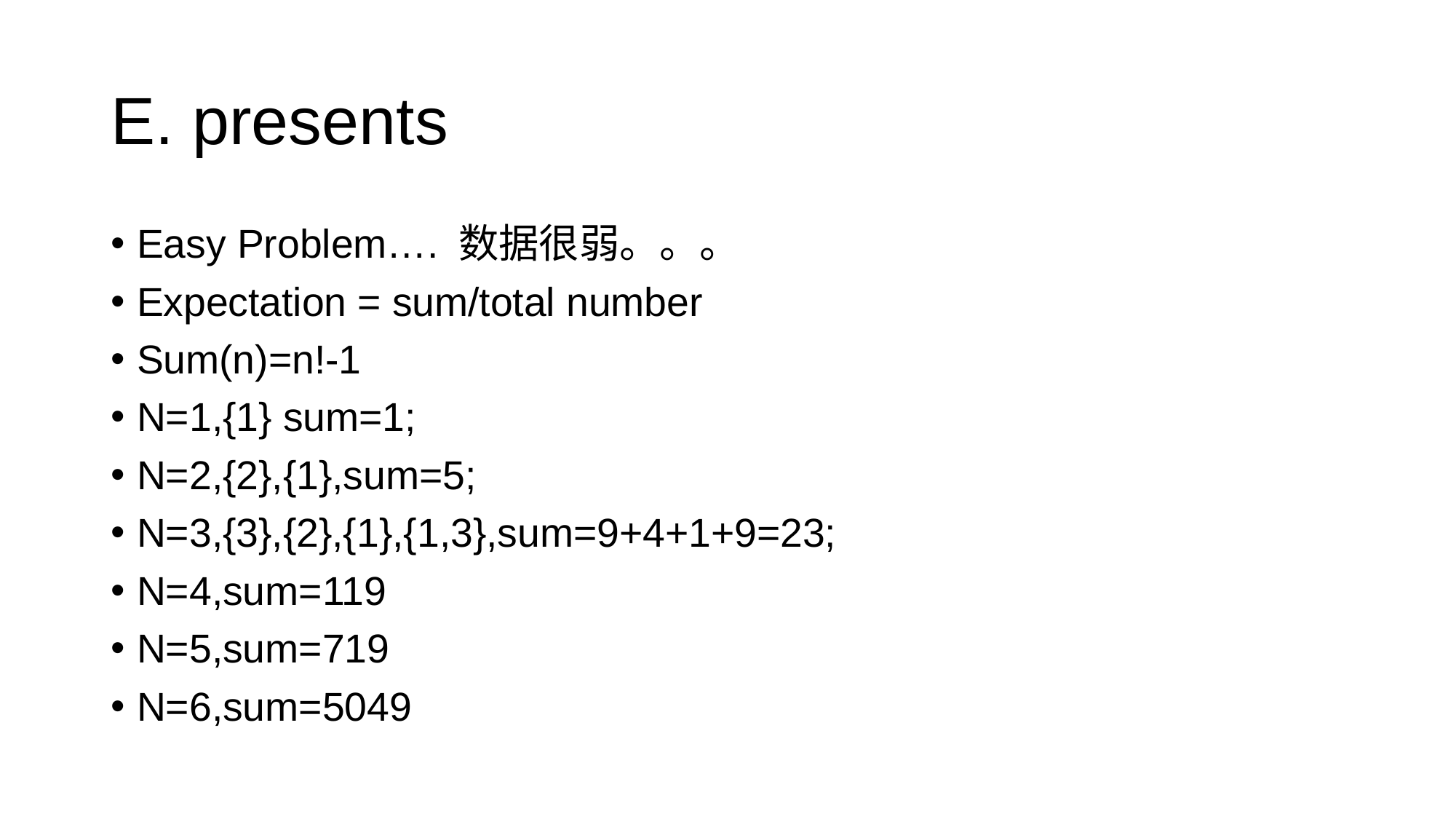

# E. presents
Easy Problem…. 数据很弱。。。
Expectation = sum/total number
Sum(n)=n!-1
N=1,{1} sum=1;
N=2,{2},{1},sum=5;
N=3,{3},{2},{1},{1,3},sum=9+4+1+9=23;
N=4,sum=119
N=5,sum=719
N=6,sum=5049